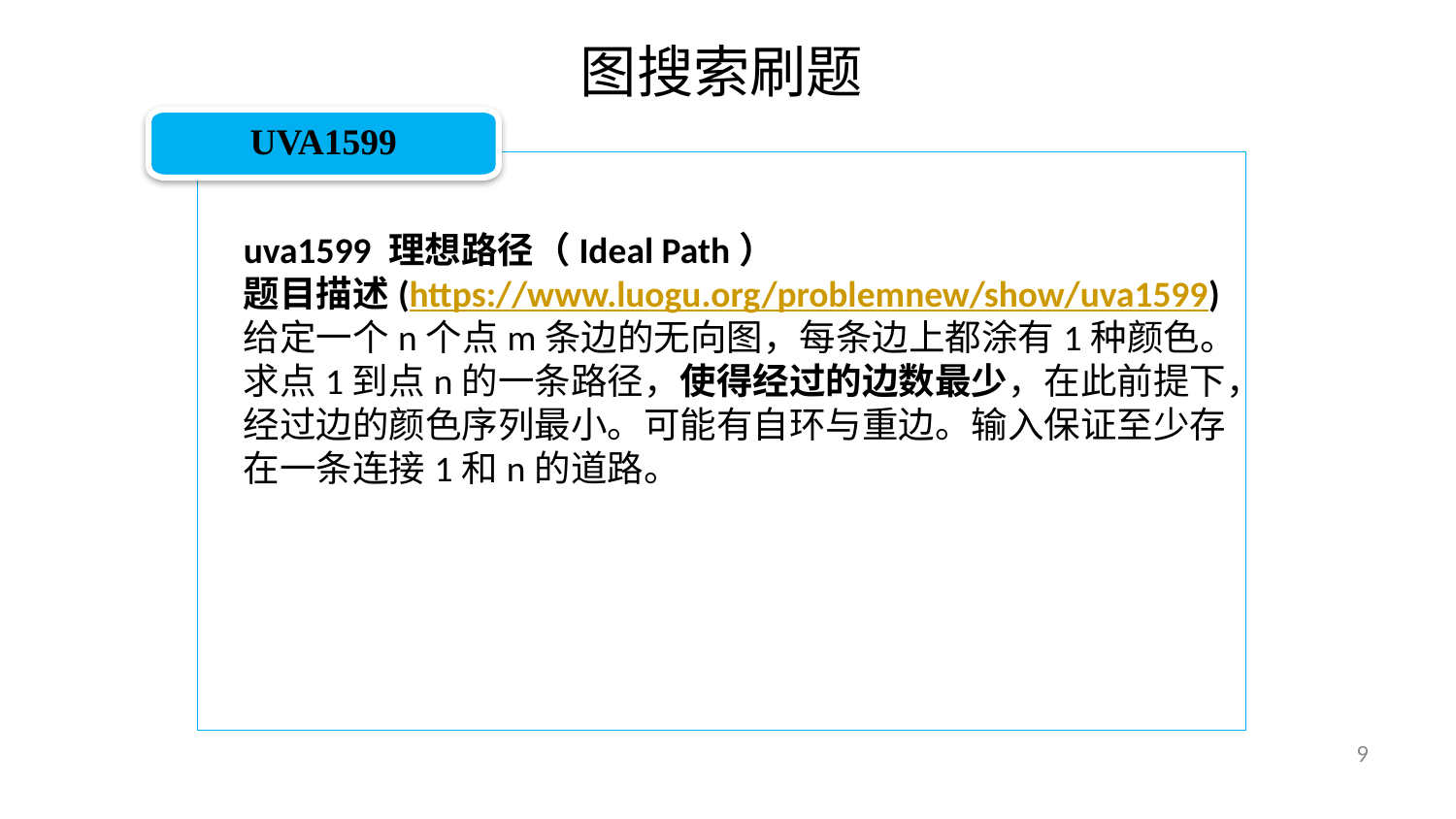

图搜索刷题
UVA1599

uva1599 理想路径（Ideal Path）
题目描述(https://www.luogu.org/problemnew/show/uva1599)
给定一个n个点m条边的无向图，每条边上都涂有1种颜色。求点1到点n的一条路径，使得经过的边数最少，在此前提下，经过边的颜色序列最小。可能有自环与重边。输入保证至少存在一条连接1和n的道路。
9